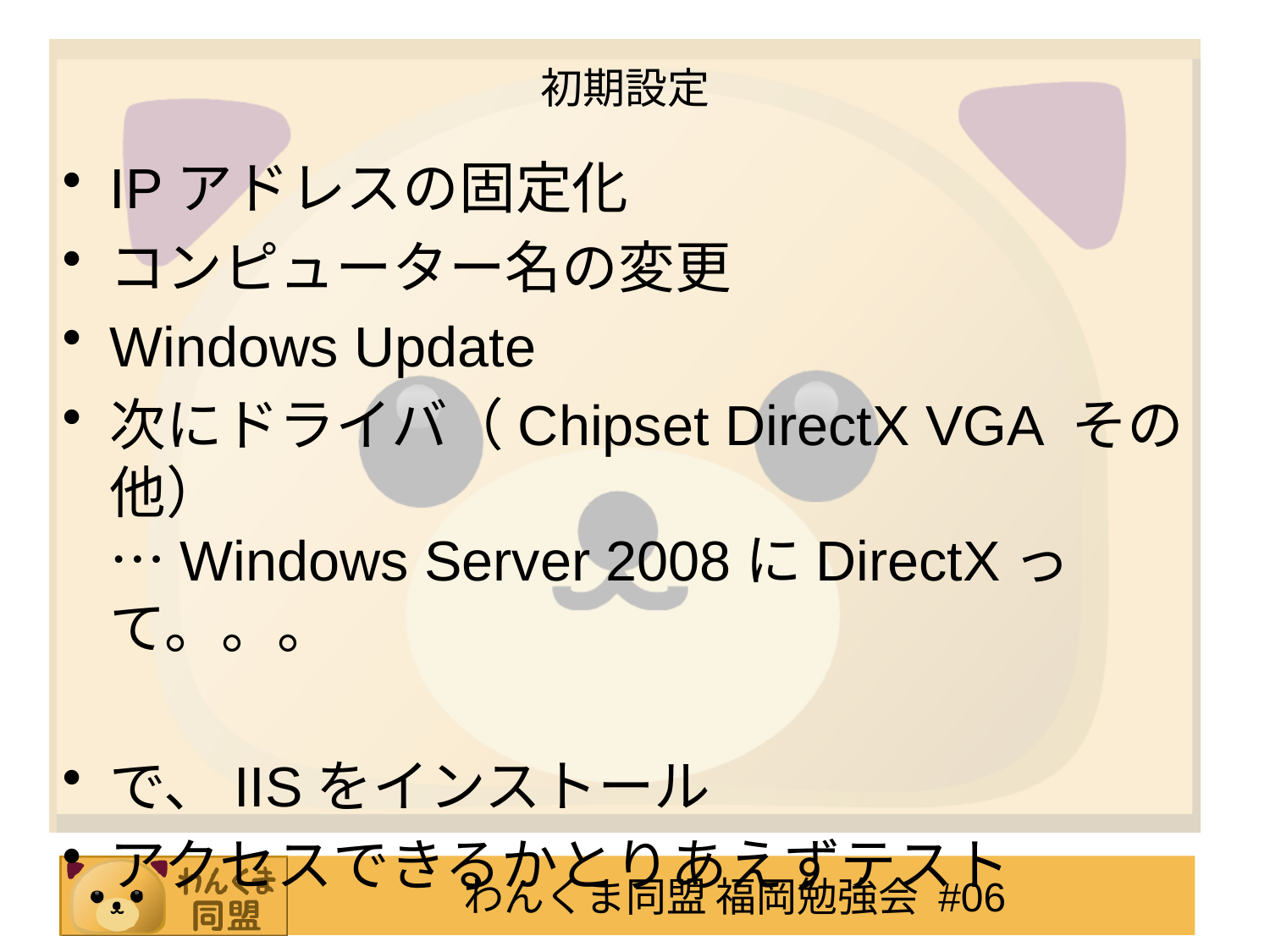

# 初期設定
IPアドレスの固定化
コンピューター名の変更
Windows Update
次にドライバ（Chipset DirectX VGA その他）
…Windows Server 2008にDirectXって。。。

で、IISをインストール
アクセスできるかとりあえずテスト